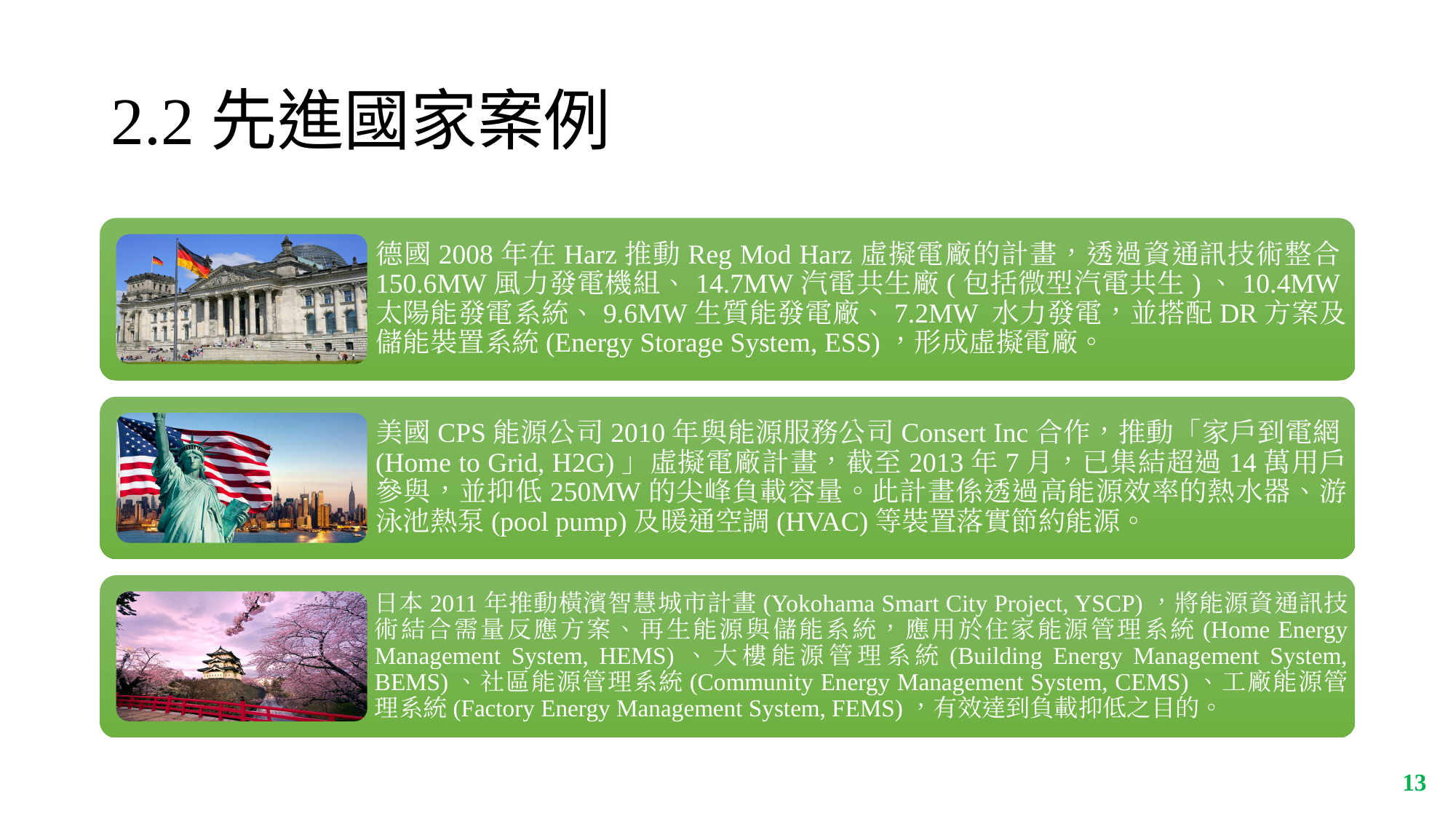

# 2.2先進國家案例

德國2008年在Harz推動Reg Mod Harz虛擬電廠的計畫，透過資通訊技術整合150.6MW風力發電機組、14.7MW汽電共生廠(包括微型汽電共生)、10.4MW太陽能發電系統、9.6MW生質能發電廠、7.2MW 水力發電，並搭配DR方案及儲能裝置系統(Energy Storage System, ESS)，形成虛擬電廠。

美國CPS能源公司2010年與能源服務公司Consert Inc合作，推動「家戶到電網(Home to Grid, H2G)」虛擬電廠計畫，截至2013年7月，已集結超過14萬用戶參與，並抑低250MW的尖峰負載容量。此計畫係透過高能源效率的熱水器、游泳池熱泵(pool pump)及暖通空調(HVAC)等裝置落實節約能源。

日本2011年推動橫濱智慧城市計畫(Yokohama Smart City Project, YSCP)，將能源資通訊技術結合需量反應方案、再生能源與儲能系統，應用於住家能源管理系統(Home Energy Management System, HEMS)、大樓能源管理系統(Building Energy Management System, BEMS)、社區能源管理系統(Community Energy Management System, CEMS)、工廠能源管理系統(Factory Energy Management System, FEMS)，有效達到負載抑低之目的。

13